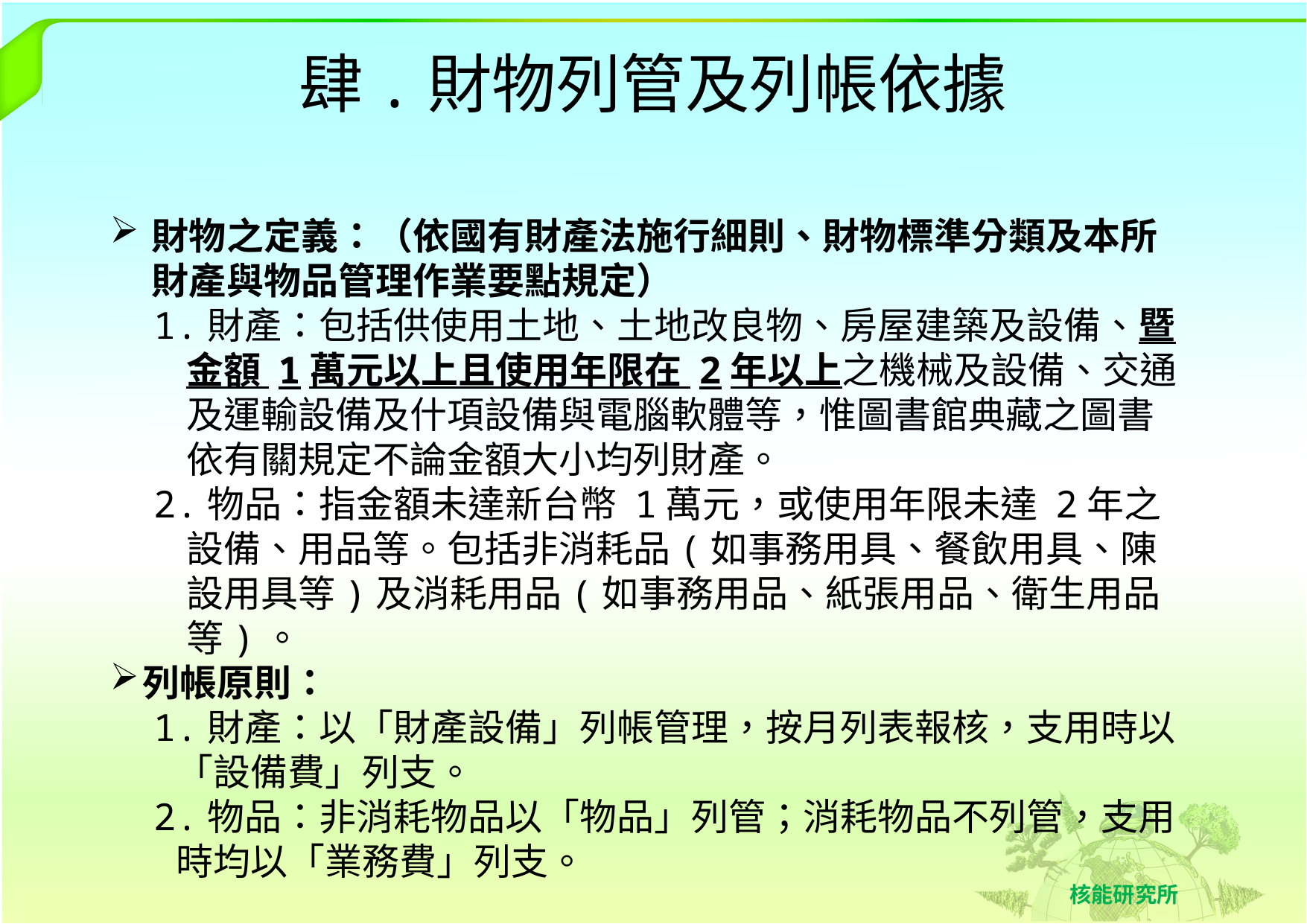

# 肆.財物列管及列帳依據
財物之定義：（依國有財產法施行細則、財物標準分類及本所財產與物品管理作業要點規定）
1.財產：包括供使用土地、土地改良物、房屋建築及設備、暨金額 1萬元以上且使用年限在 2年以上之機械及設備、交通及運輸設備及什項設備與電腦軟體等，惟圖書館典藏之圖書依有關規定不論金額大小均列財產。
2.物品：指金額未達新台幣 1萬元，或使用年限未達 2年之設備、用品等。包括非消耗品(如事務用具、餐飲用具、陳設用具等)及消耗用品(如事務用品、紙張用品、衛生用品等)。
列帳原則：
1.財產：以「財產設備」列帳管理，按月列表報核，支用時以「設備費」列支。
2.物品：非消耗物品以「物品」列管；消耗物品不列管，支用時均以「業務費」列支。